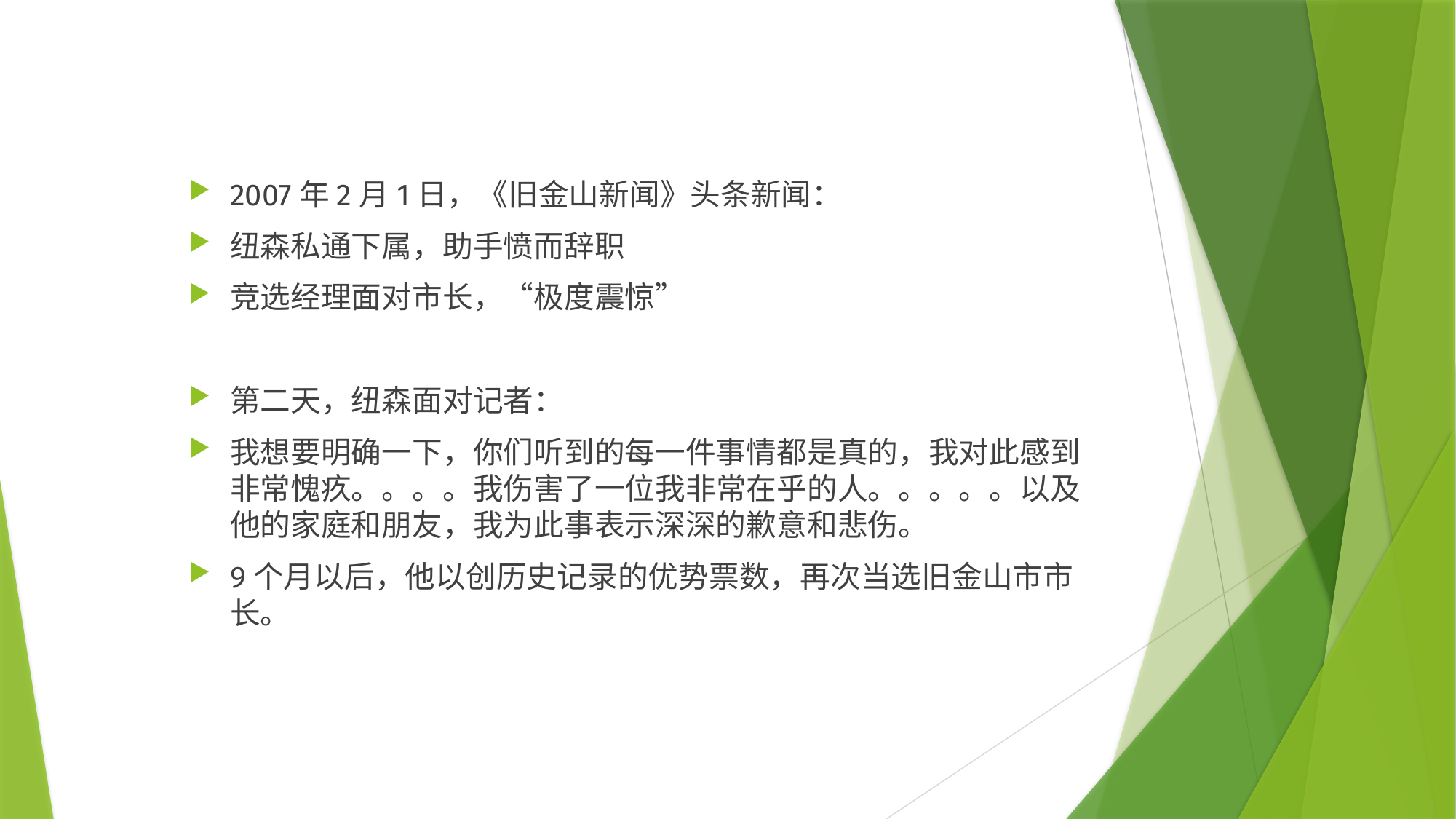

2007年2月1日，《旧金山新闻》头条新闻：
纽森私通下属，助手愤而辞职
竞选经理面对市长，“极度震惊”

第二天，纽森面对记者：
我想要明确一下，你们听到的每一件事情都是真的，我对此感到非常愧疚。。。。我伤害了一位我非常在乎的人。。。。。以及他的家庭和朋友，我为此事表示深深的歉意和悲伤。
9个月以后，他以创历史记录的优势票数，再次当选旧金山市市长。